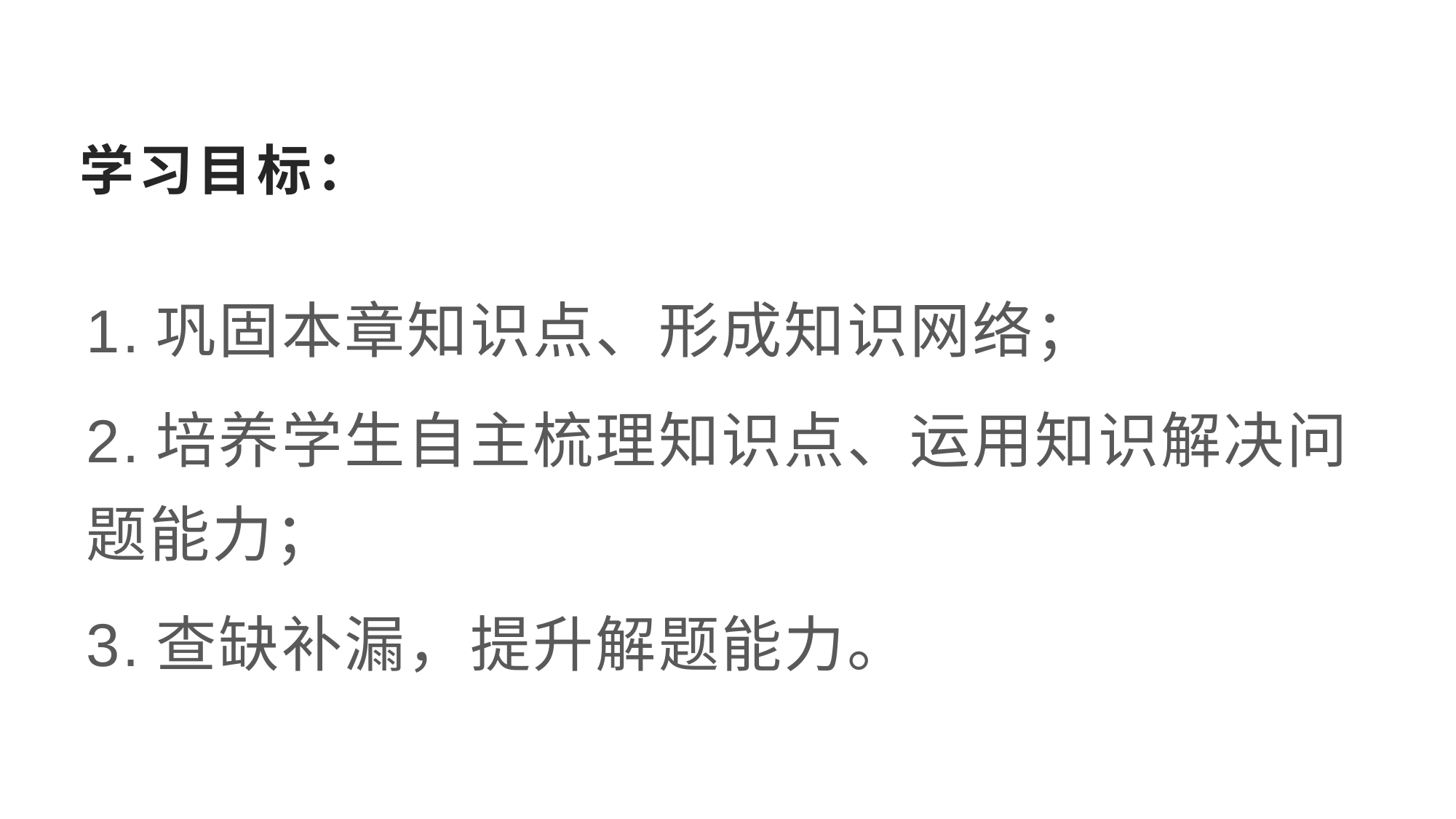

# 学习目标：
1.巩固本章知识点、形成知识网络；
2.培养学生自主梳理知识点、运用知识解决问题能力；
3.查缺补漏，提升解题能力。